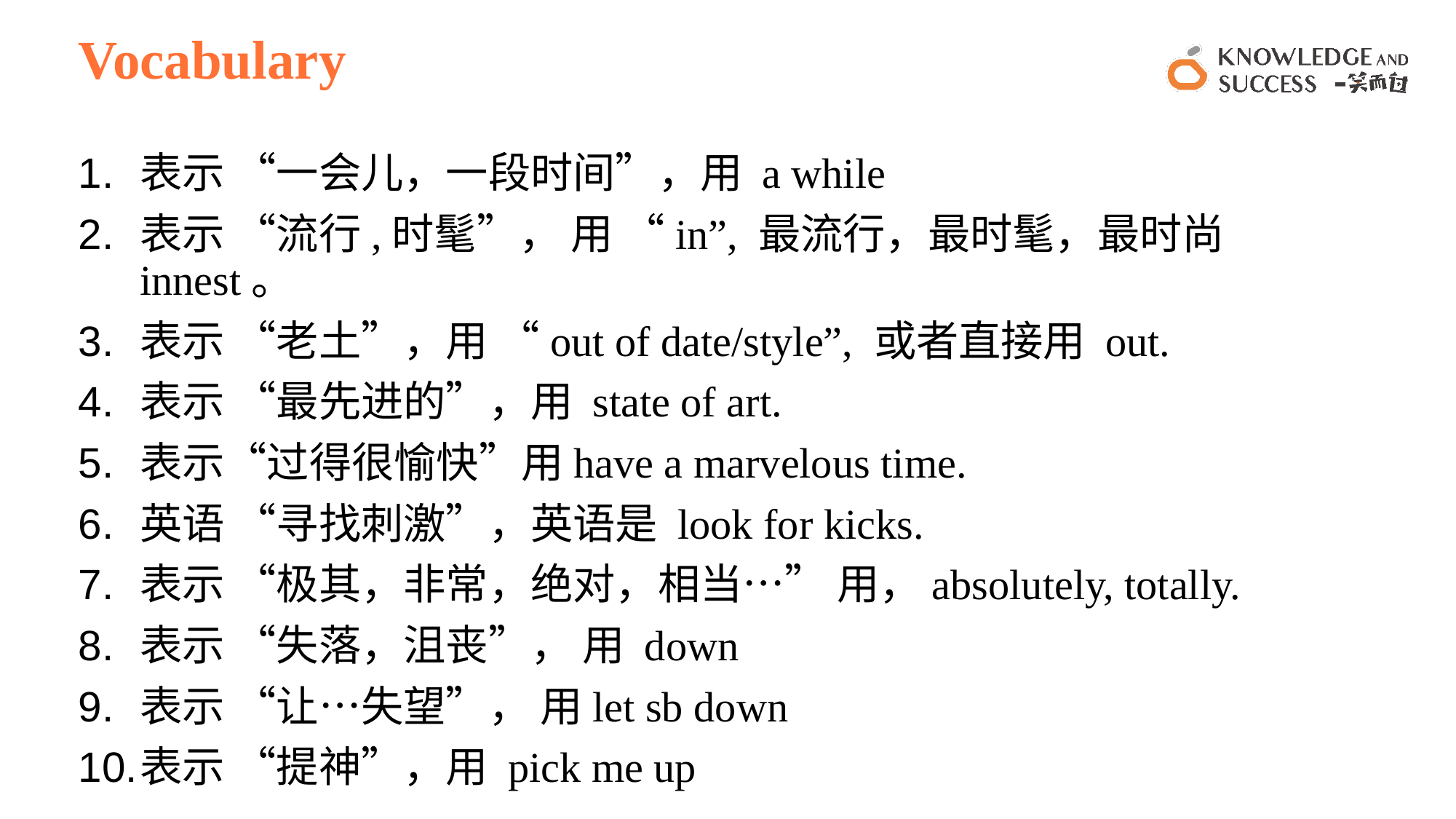

# Vocabulary
表示 “一会儿，一段时间”，用 a while
表示 “流行,时髦”， 用 “in”, 最流行，最时髦，最时尚 innest。
表示 “老土”，用 “out of date/style”, 或者直接用 out.
表示 “最先进的”，用 state of art.
表示“过得很愉快”用have a marvelous time.
英语 “寻找刺激”，英语是 look for kicks.
表示 “极其，非常，绝对，相当…” 用，absolutely, totally.
表示 “失落，沮丧”， 用 down
表示 “让…失望”， 用let sb down
表示 “提神”，用 pick me up